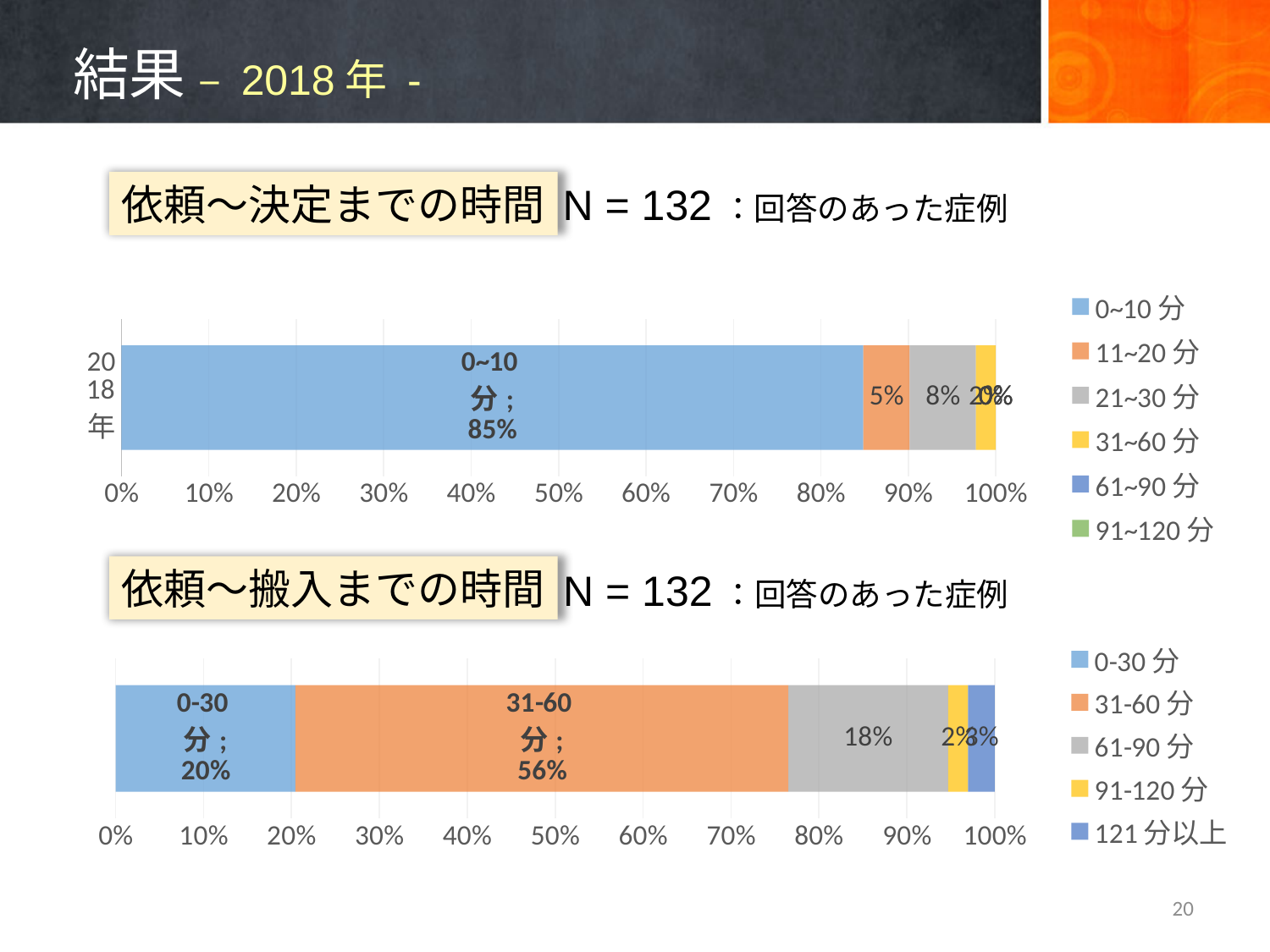

# 結果 – 2018年 -
依頼～決定までの時間
N = 132：回答のあった症例

### Chart

| Category | 0~10分 | 11~20分 | 21~30分 | 31~60分 | 61~90分 | 91~120分 | 121分以上 |
|---|---|---|---|---|---|---|---|
| 2018年 | 0.8484848484848485 | 0.05303030303030303 | 0.07575757575757576 | 0.022727272727272728 | 0.0 | 0.0 | 0.0 |
依頼～搬入までの時間
N = 132：回答のあった症例

### Chart

| Category | 0-30分 | 31-60分 | 61-90分 | 91-120分 | 121分以上 |
|---|---|---|---|---|---|
| 2018年 | 0.20454545454545456 | 0.5606060606060606 | 0.18181818181818182 | 0.022727272727272728 | 0.030303030303030304 |
20